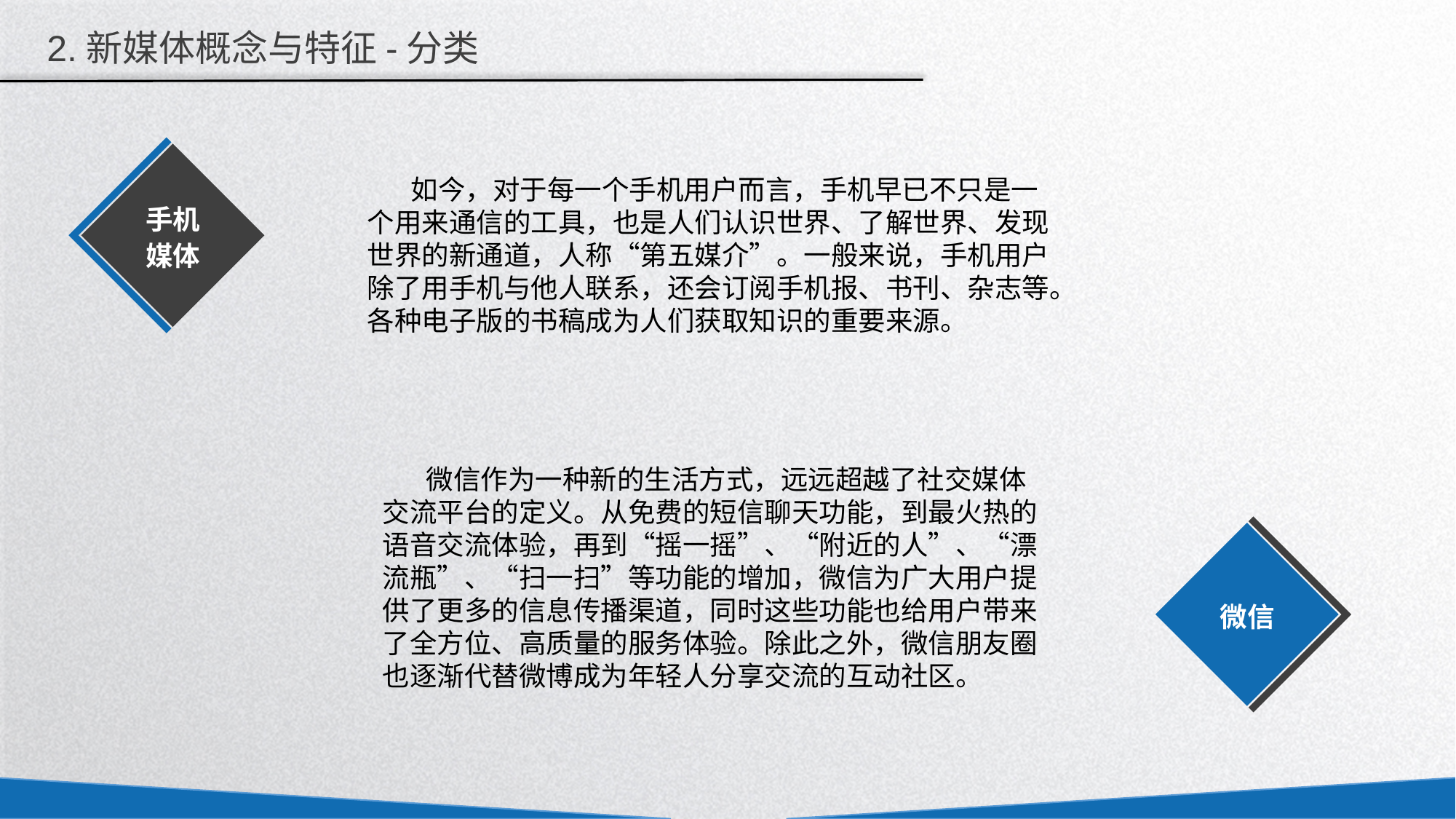

2.新媒体概念与特征-分类

  手机
  媒体
      如今，对于每一个手机用户而言，手机早已不只是一个用来通信的工具，也是人们认识世界、了解世界、发现世界的新通道，人称“第五媒介”。一般来说，手机用户除了用手机与他人联系，还会订阅手机报、书刊、杂志等。各种电子版的书稿成为人们获取知识的重要来源。
      微信作为一种新的生活方式，远远超越了社交媒体交流平台的定义。从免费的短信聊天功能，到最火热的语音交流体验，再到“摇一摇”、“附近的人”、“漂流瓶”、“扫一扫”等功能的增加，微信为广大用户提供了更多的信息传播渠道，同时这些功能也给用户带来了全方位、高质量的服务体验。除此之外，微信朋友圈也逐渐代替微博成为年轻人分享交流的互动社区。

  微信